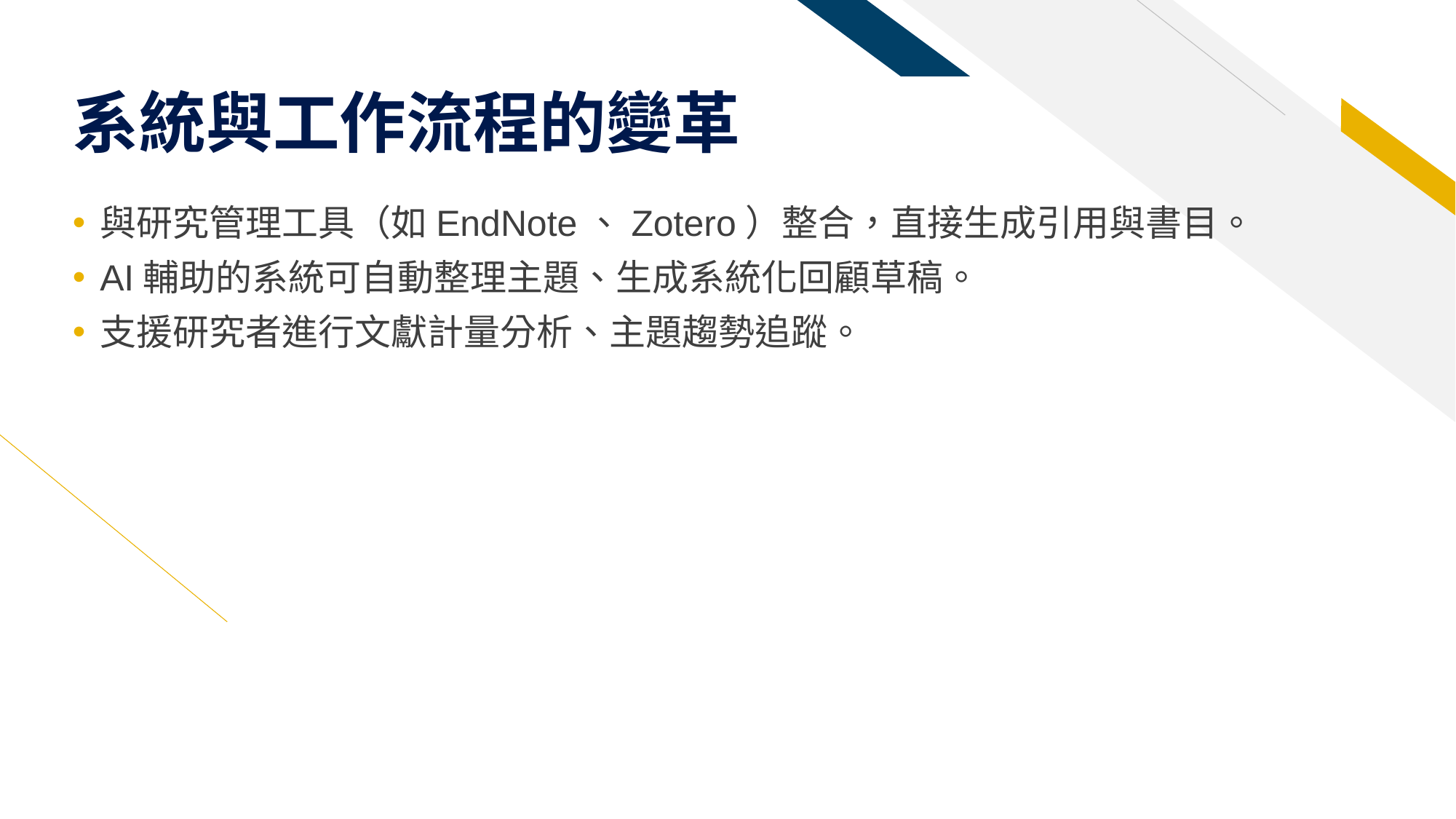

# 系統與工作流程的變革
與研究管理工具（如EndNote、Zotero）整合，直接生成引用與書目。
AI輔助的系統可自動整理主題、生成系統化回顧草稿。
支援研究者進行文獻計量分析、主題趨勢追蹤。